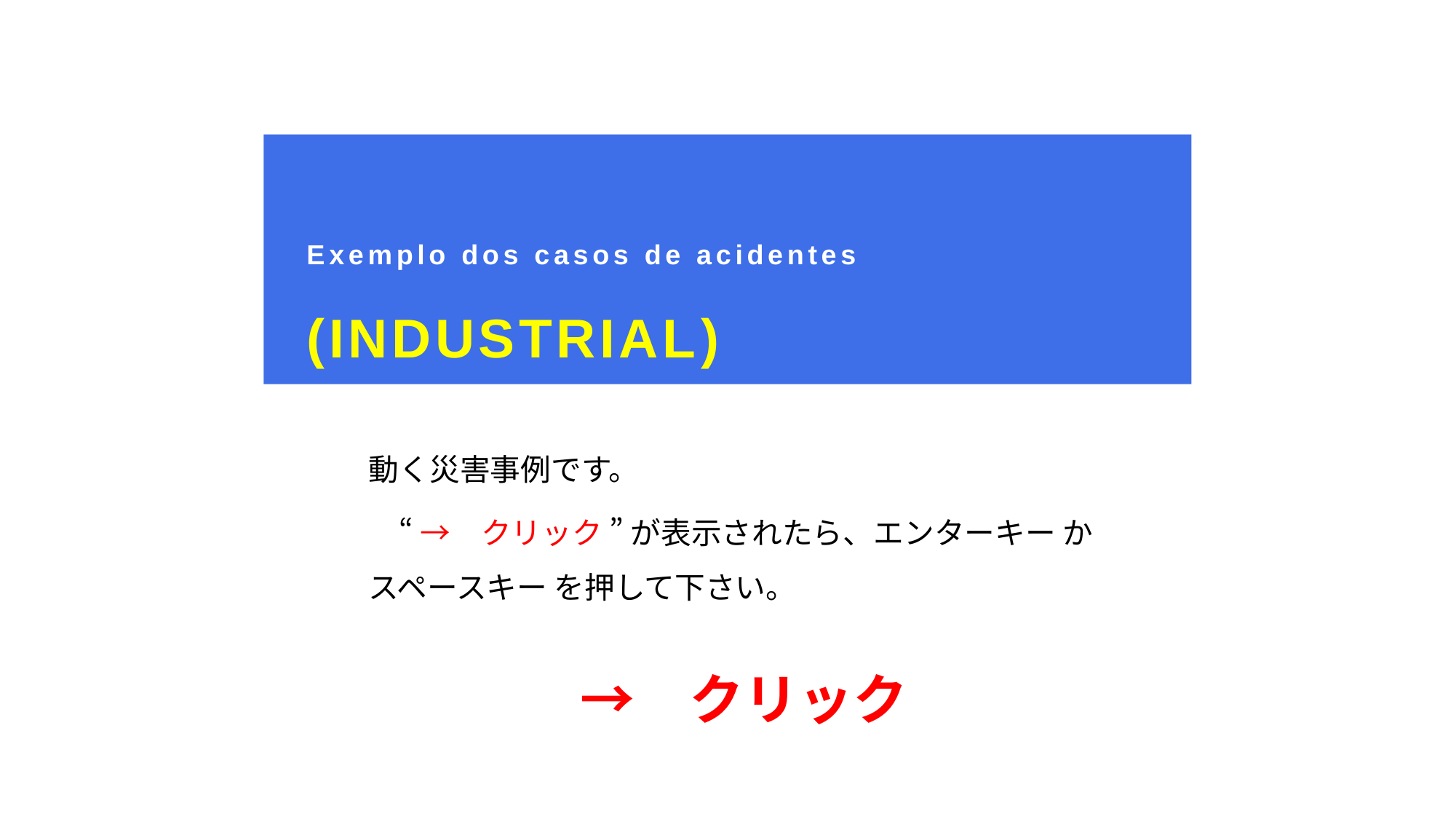

# Exemplo dos casos de acidentes (INDUSTRIAL)
動く災害事例です。
　“ →　クリック ” が表示されたら、エンターキー か スペースキー を押して下さい。

　 →　クリック